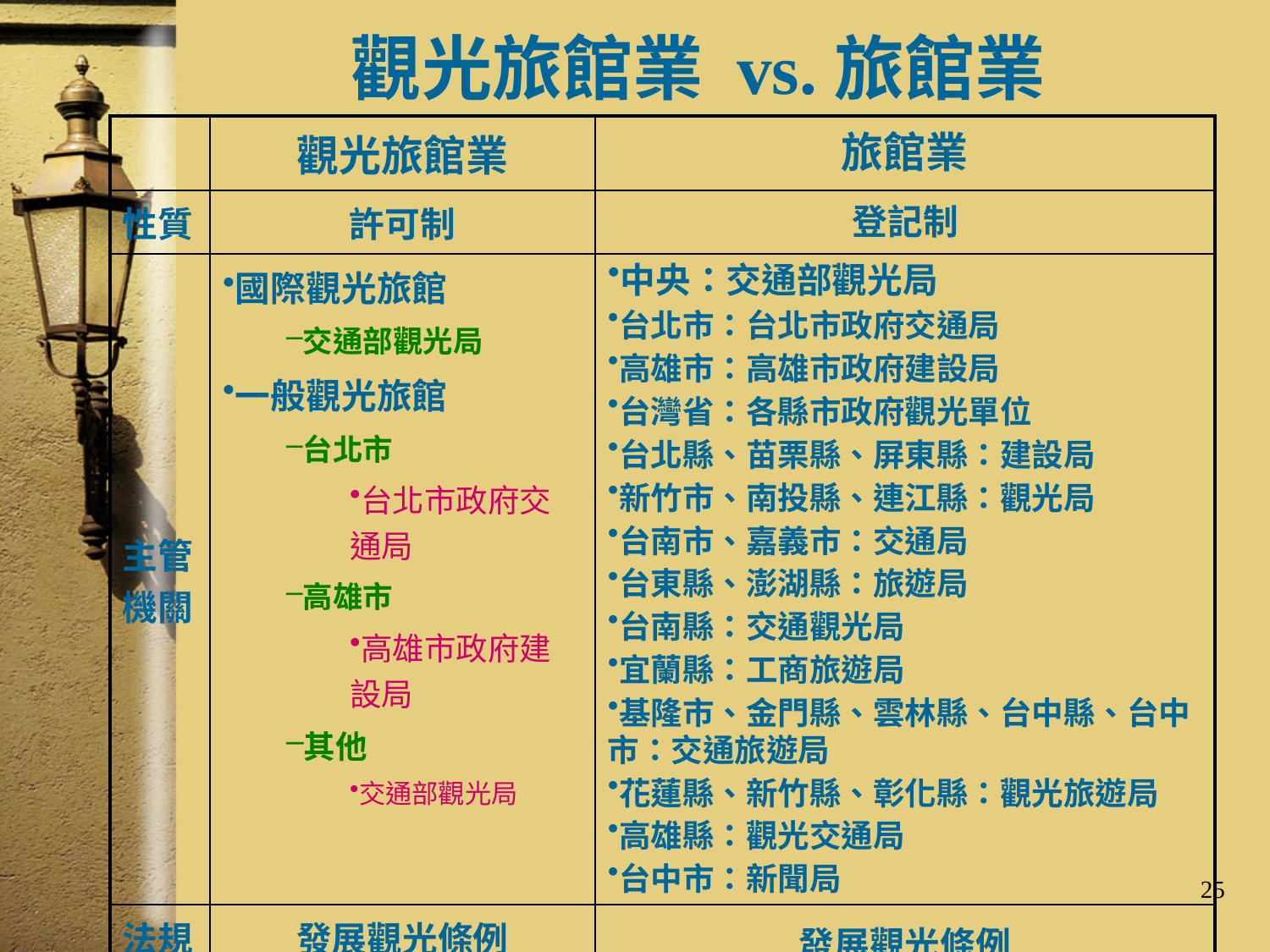

# 觀光旅館業 vs.旅館業
|  | 觀光旅館業 | 旅館業 |
| --- | --- | --- |
| 性質 | 許可制 | 登記制 |
| 主管機關 | 國際觀光旅館 交通部觀光局 一般觀光旅館 台北市 台北市政府交通局 高雄市 高雄市政府建設局 其他 交通部觀光局 | 中央：交通部觀光局 台北市：台北市政府交通局 高雄市：高雄市政府建設局 台灣省：各縣市政府觀光單位 台北縣、苗栗縣、屏東縣：建設局 新竹市、南投縣、連江縣：觀光局 台南市、嘉義市：交通局 台東縣、澎湖縣：旅遊局 台南縣：交通觀光局 宜蘭縣：工商旅遊局 基隆市、金門縣、雲林縣、台中縣、台中市：交通旅遊局 花蓮縣、新竹縣、彰化縣：觀光旅遊局 高雄縣：觀光交通局 台中市：新聞局 |
| 法規 | 發展觀光條例 觀光旅館業管理規則 | 發展觀光條例 旅館業管理規則 |

25